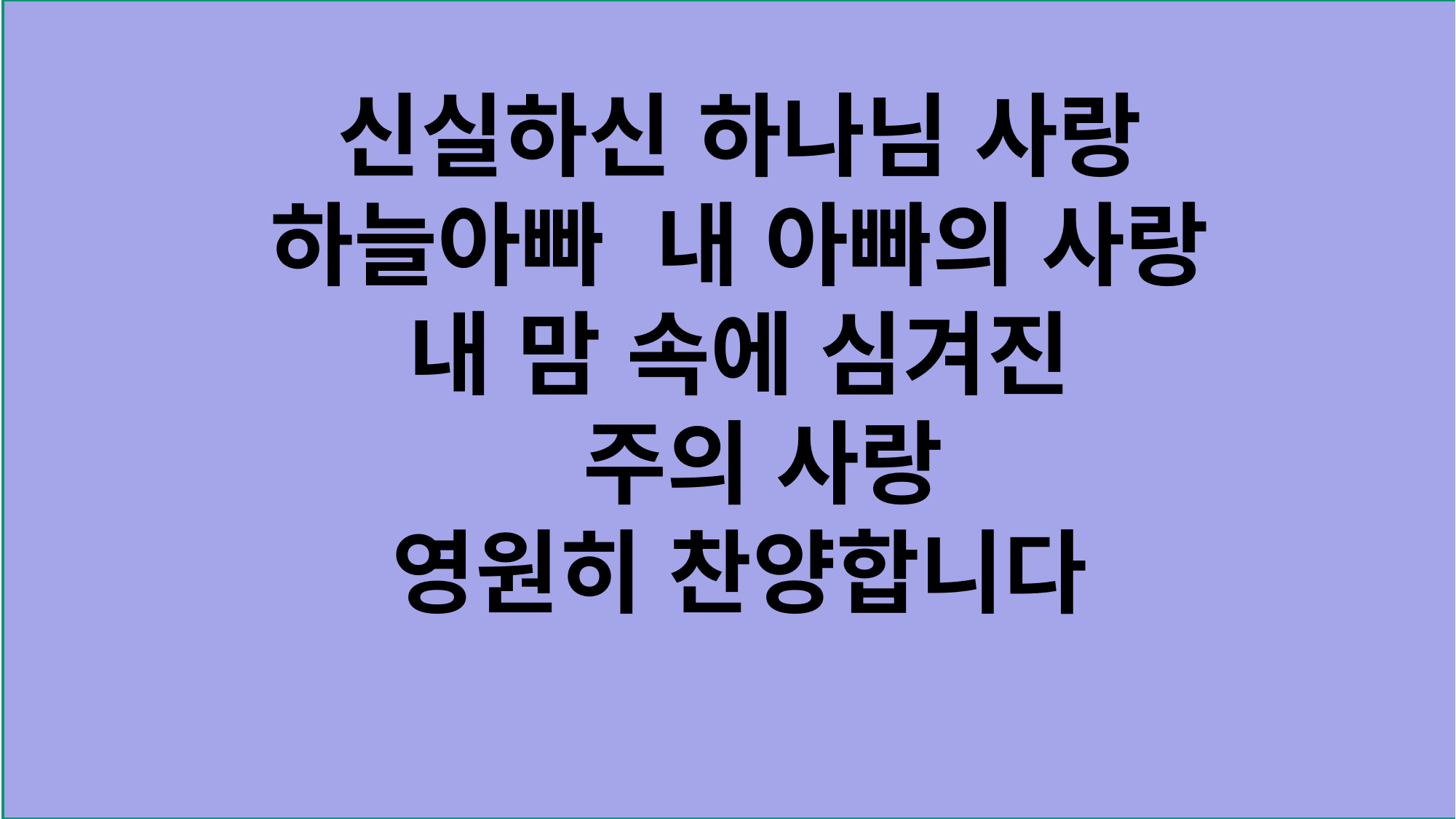

신실하신 하나님 사랑
하늘아빠  내 아빠의 사랑
내 맘 속에 심겨진
 주의 사랑
영원히 찬양합니다